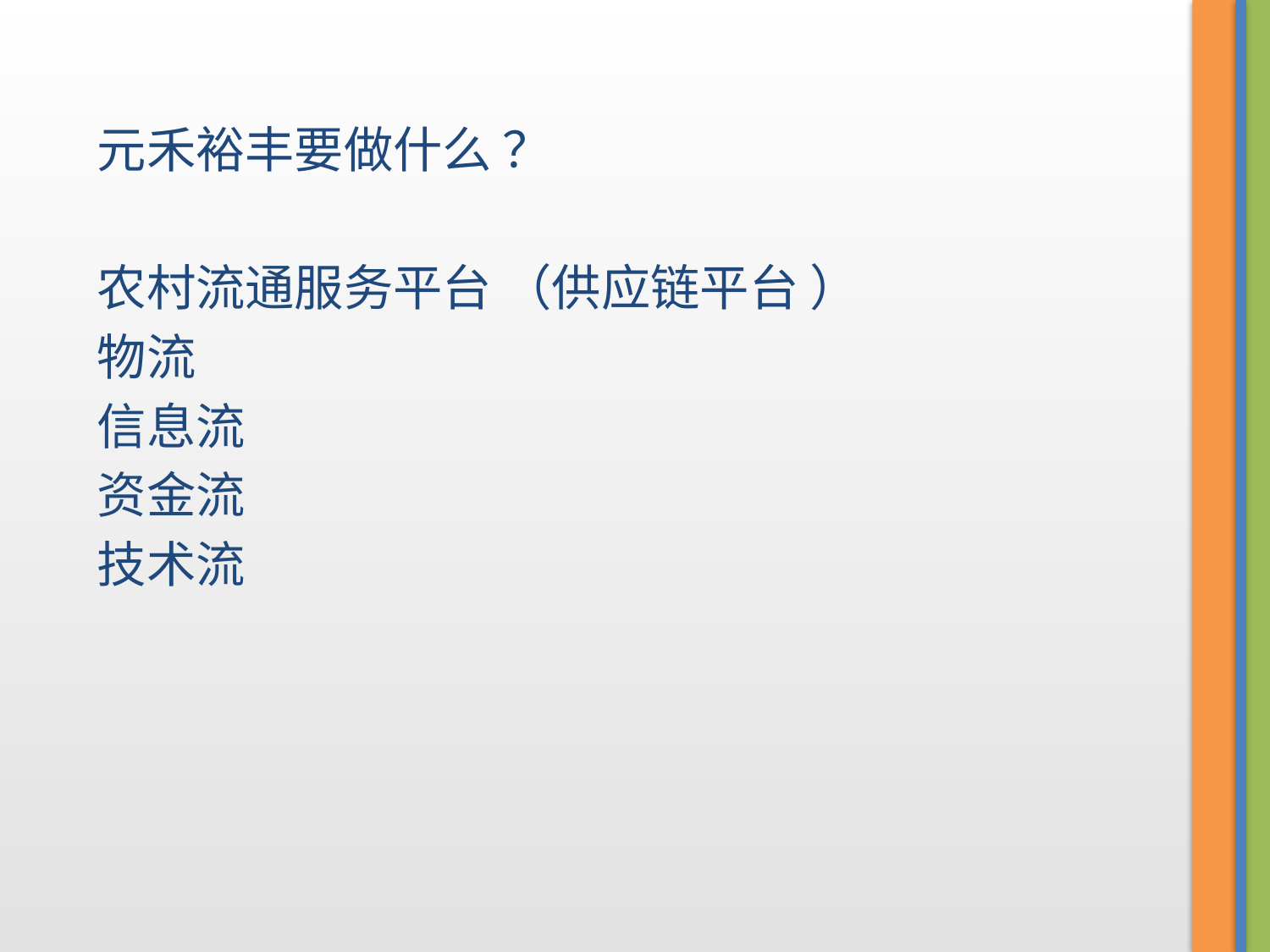

元禾裕丰要做什么 ？

农村流通服务平台 （供应链平台 ）
物流
信息流
资金流
技术流